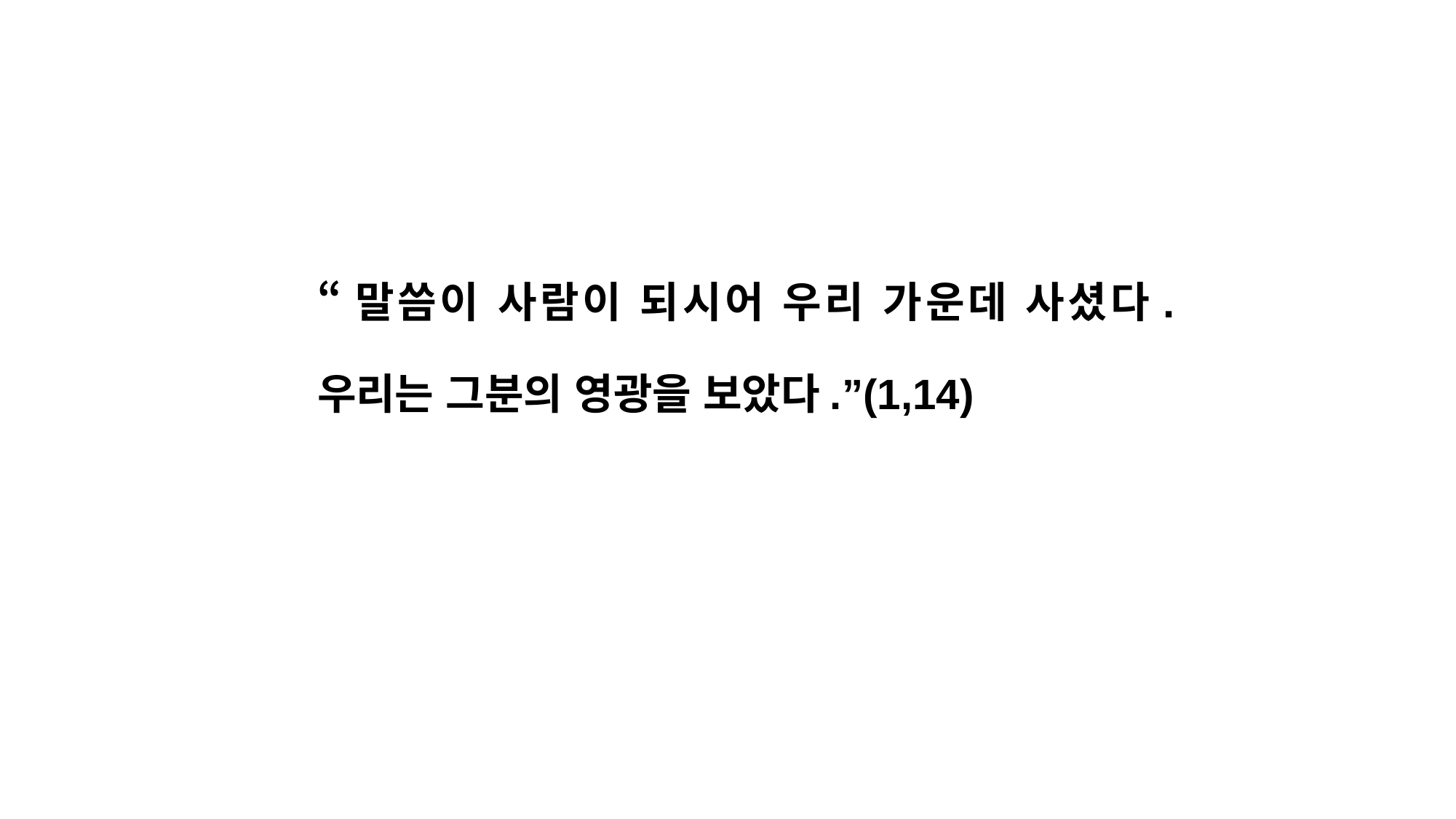

“말씀이 사람이 되시어 우리 가운데 사셨다. 우리는 그분의 영광을 보았다.”(1,14)